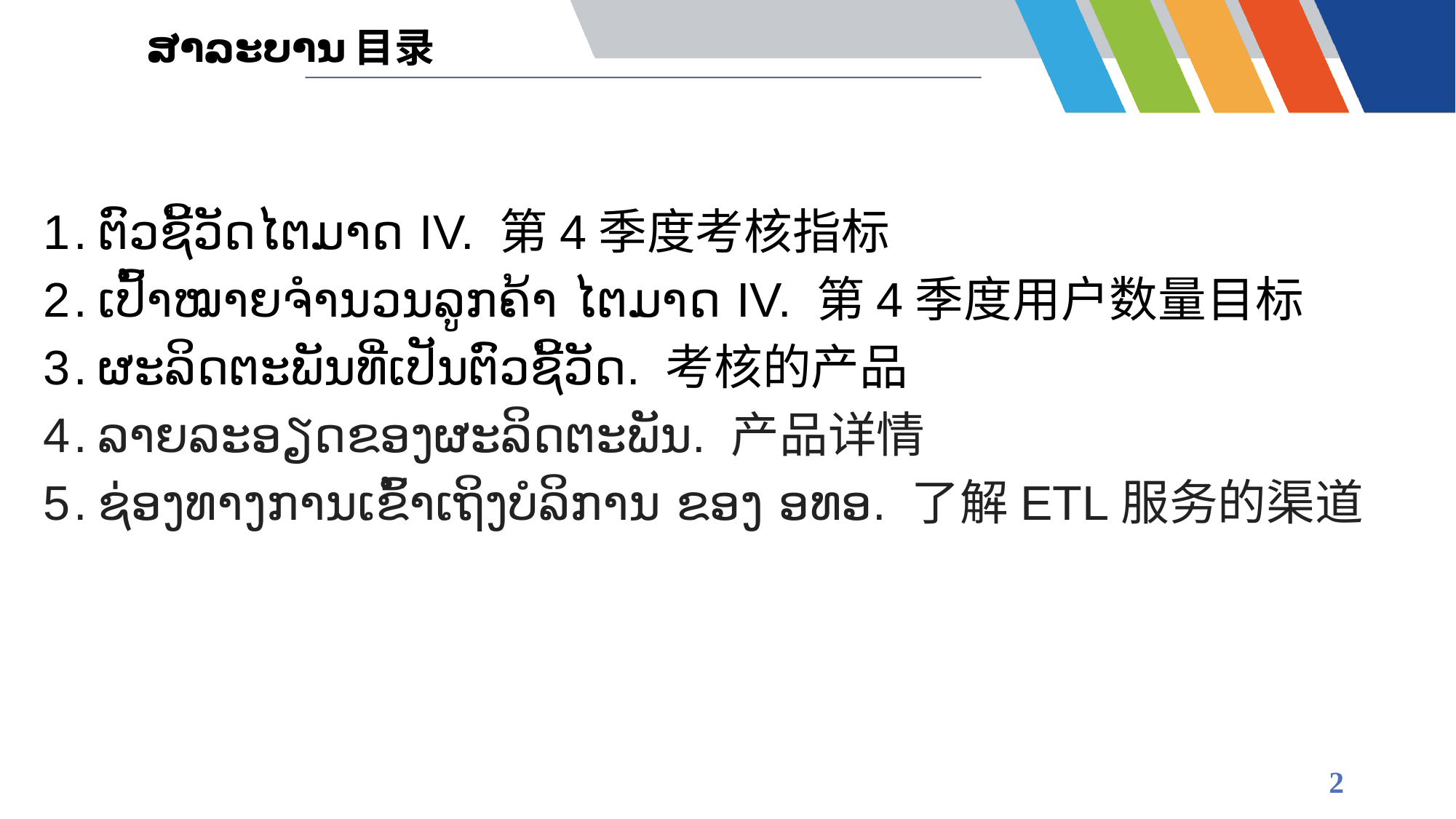

# ສາລະບານ目录
ຕົວຊີ້ວັດໄຕມາດ IV. 第4季度考核指标
ເປົ້າໝາຍຈຳນວນລູກຄ້າ ໄຕມາດ IV. 第4季度用户数量目标
ຜະລິດຕະພັນທີ່ເປັນຕົວຊີ້ວັດ. 考核的产品
ລາຍລະອຽດຂອງຜະລິດຕະພັນ. 产品详情
ຊ່ອງທາງການເຂົ້າເຖິງບໍລິການ ຂອງ ອທອ. 了解ETL服务的渠道
2